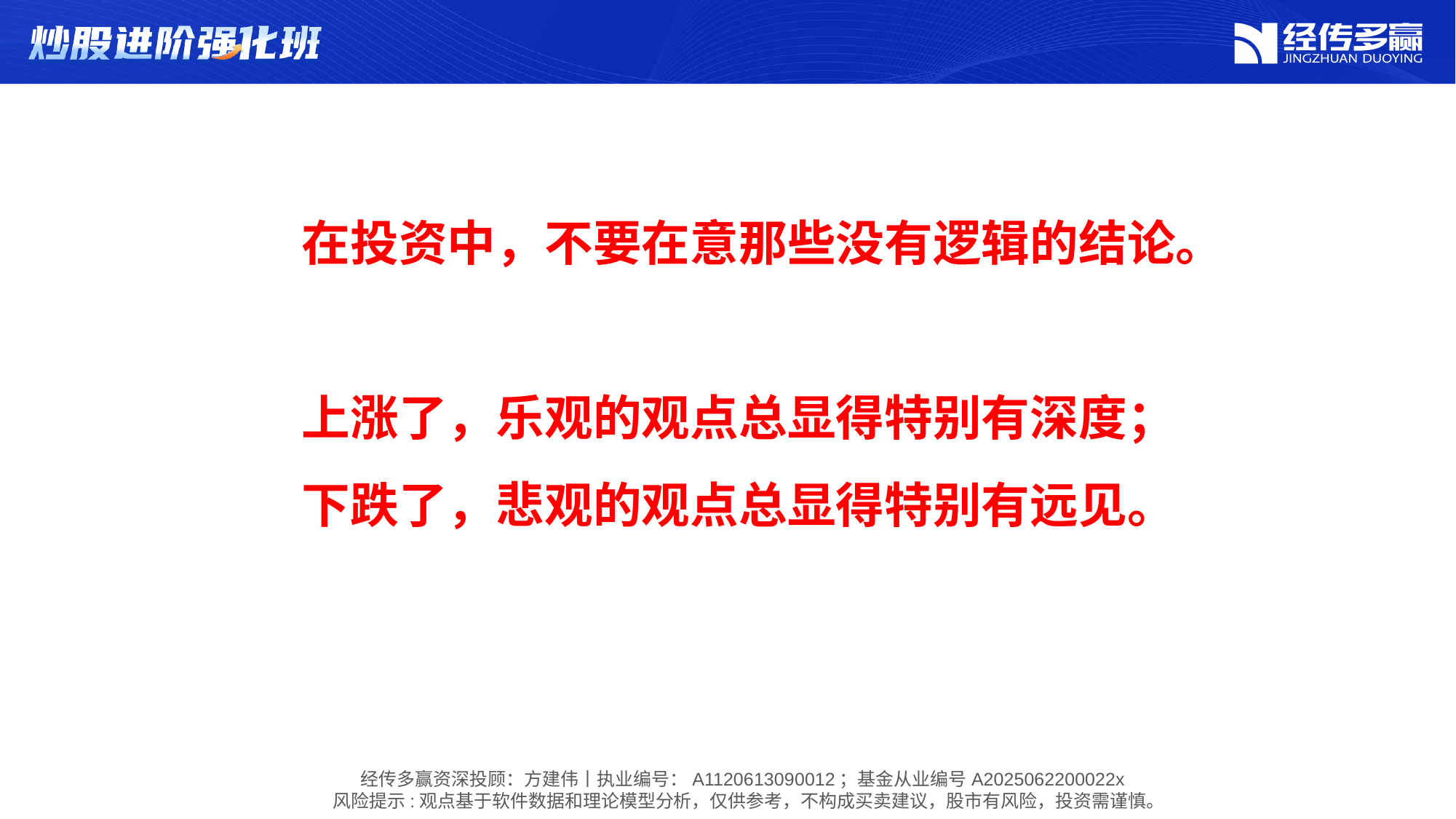

在投资中，不要在意那些没有逻辑的结论。

上涨了，乐观的观点总显得特别有深度；
下跌了，悲观的观点总显得特别有远见。